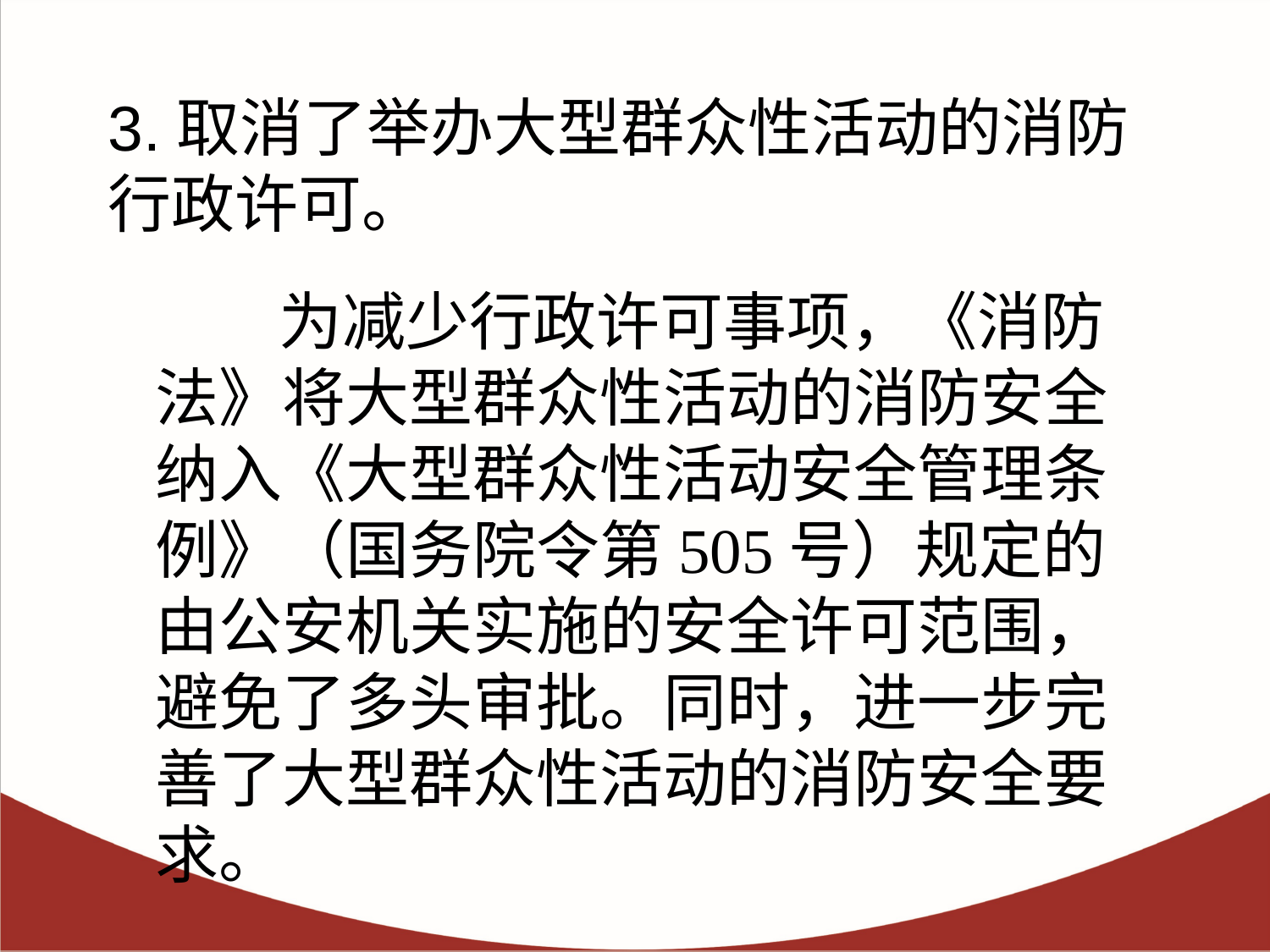

# 3.取消了举办大型群众性活动的消防行政许可。
           为减少行政许可事项，《消防法》将大型群众性活动的消防安全纳入《大型群众性活动安全管理条例》（国务院令第505号）规定的由公安机关实施的安全许可范围，避免了多头审批。同时，进一步完善了大型群众性活动的消防安全要求。